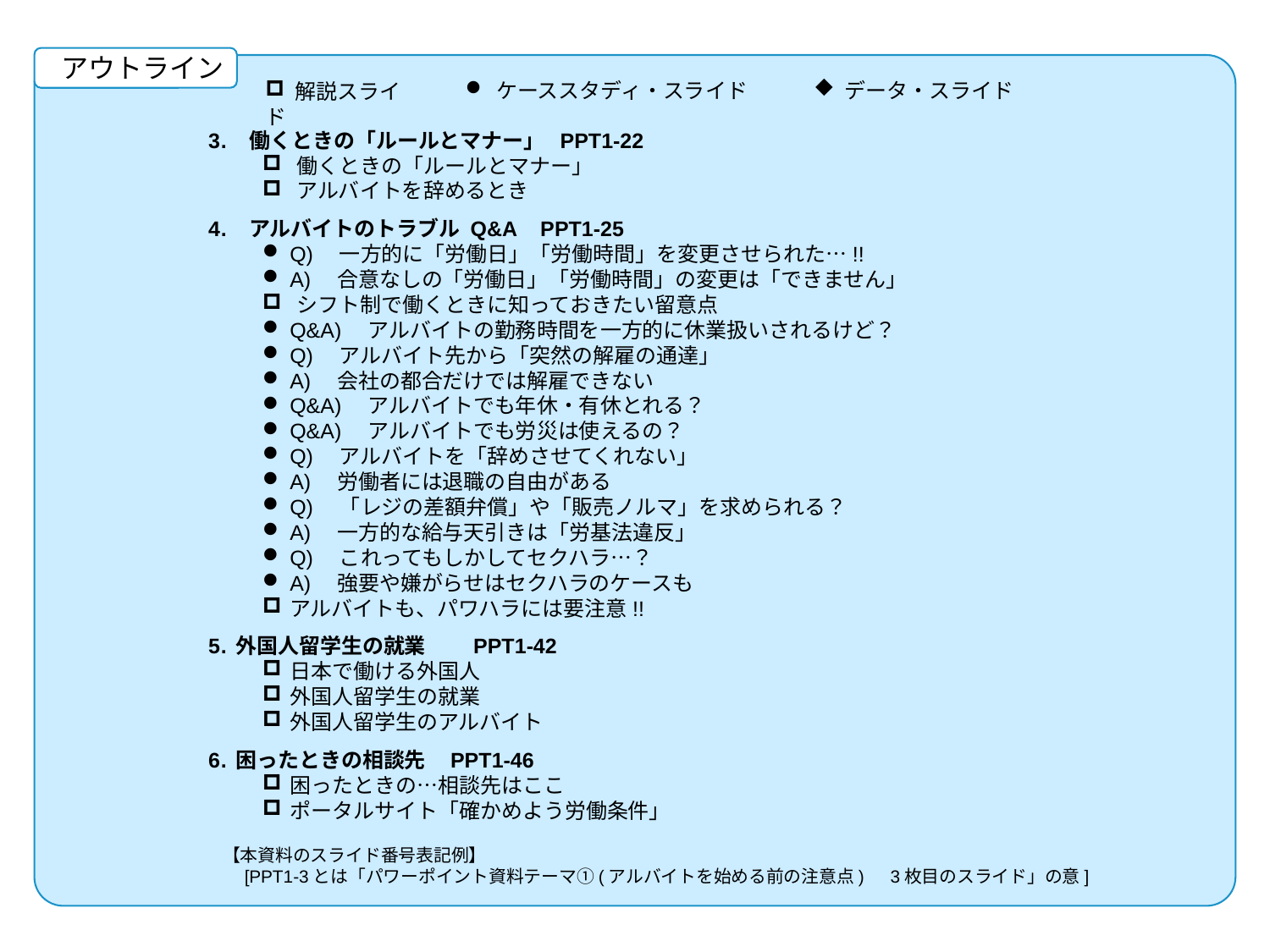

アウトライン

 ケーススタディ・スライド
 データ・スライド
 解説スライド
働くときの「ルールとマナー」  PPT1-22
働くときの「ルールとマナー」
アルバイトを辞めるとき
アルバイトのトラブル Q&A    PPT1-25
Q)　一方的に「労働日」「労働時間」を変更させられた…!!
A)　合意なしの「労働日」「労働時間」の変更は「できません」
シフト制で働くときに知っておきたい留意点
Q&A)　アルバイトの勤務時間を一方的に休業扱いされるけど？
Q)　アルバイト先から「突然の解雇の通達」
A)　会社の都合だけでは解雇できない
Q&A)　アルバイトでも年休・有休とれる？
Q&A)　アルバイトでも労災は使えるの？
Q)　アルバイトを「辞めさせてくれない」
A)　労働者には退職の自由がある
Q)　「レジの差額弁償」や「販売ノルマ」を求められる？
A)　一方的な給与天引きは「労基法違反」
Q)　これってもしかしてセクハラ…？
A)　強要や嫌がらせはセクハラのケースも
アルバイトも、パワハラには要注意!!
外国人留学生の就業　　PPT1-42
日本で働ける外国人
外国人留学生の就業
外国人留学生のアルバイト
困ったときの相談先    PPT1-46
困ったときの…相談先はここ
ポータルサイト「確かめよう労働条件」
【本資料のスライド番号表記例】
　[PPT1-3とは「パワーポイント資料テーマ①(アルバイトを始める前の注意点)　3枚目のスライド」の意]